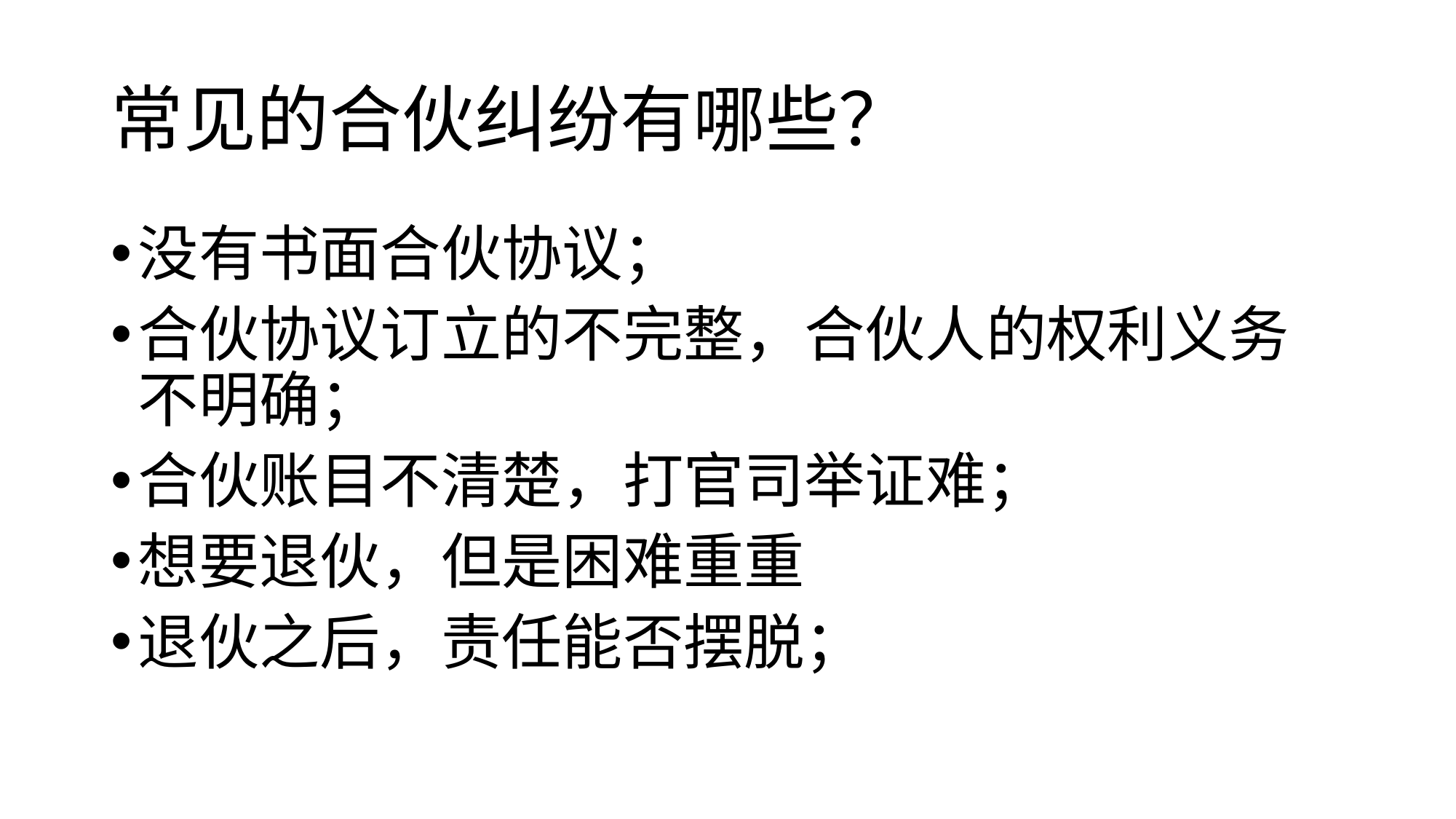

# 常见的合伙纠纷有哪些？
没有书面合伙协议；
合伙协议订立的不完整，合伙人的权利义务不明确；
合伙账目不清楚，打官司举证难；
想要退伙，但是困难重重
退伙之后，责任能否摆脱；